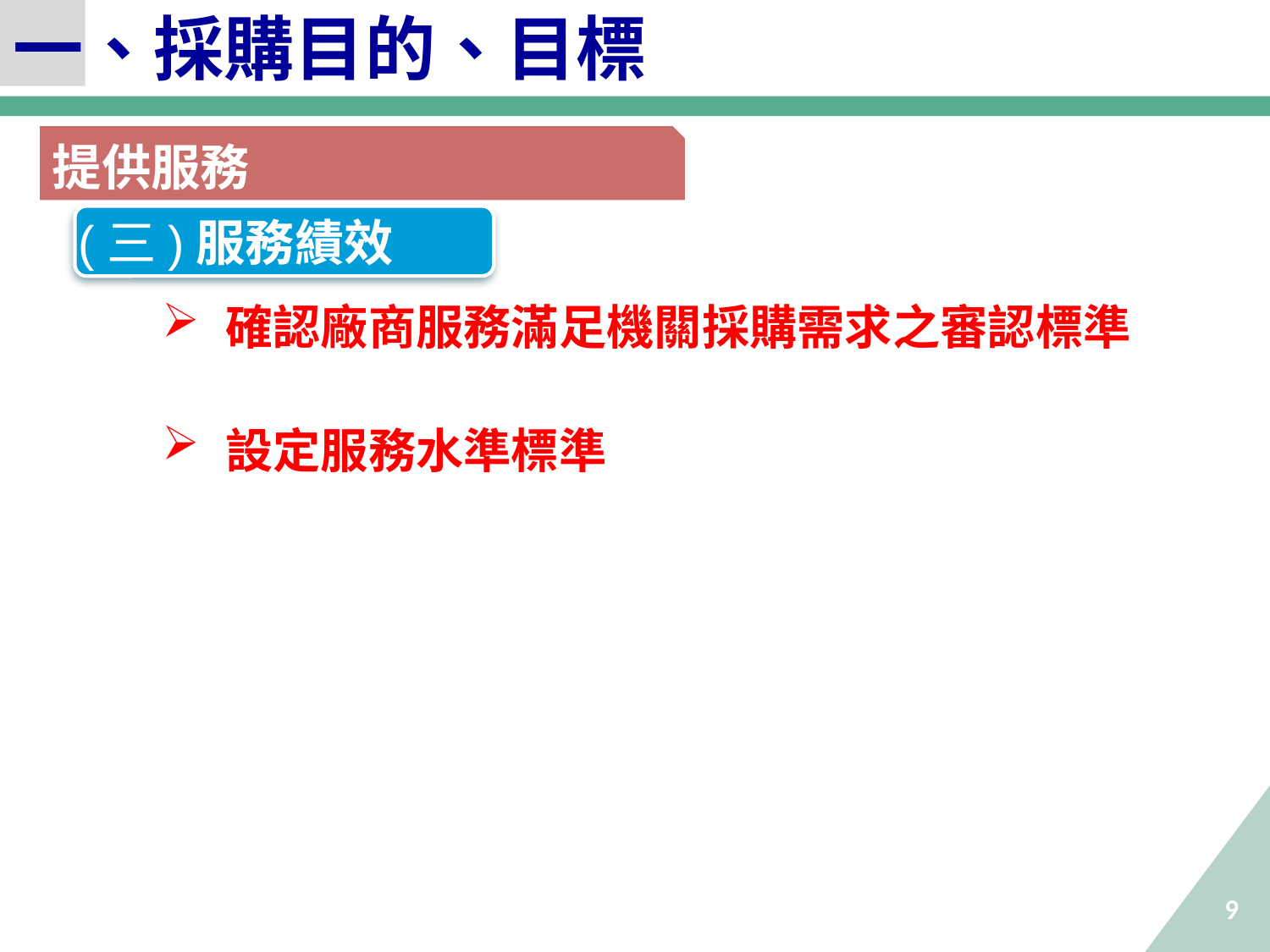

一、採購目的、目標

提供服務
(三)服務績效

確認廠商服務滿足機關採購需求之審認標準

設定服務水準標準

9